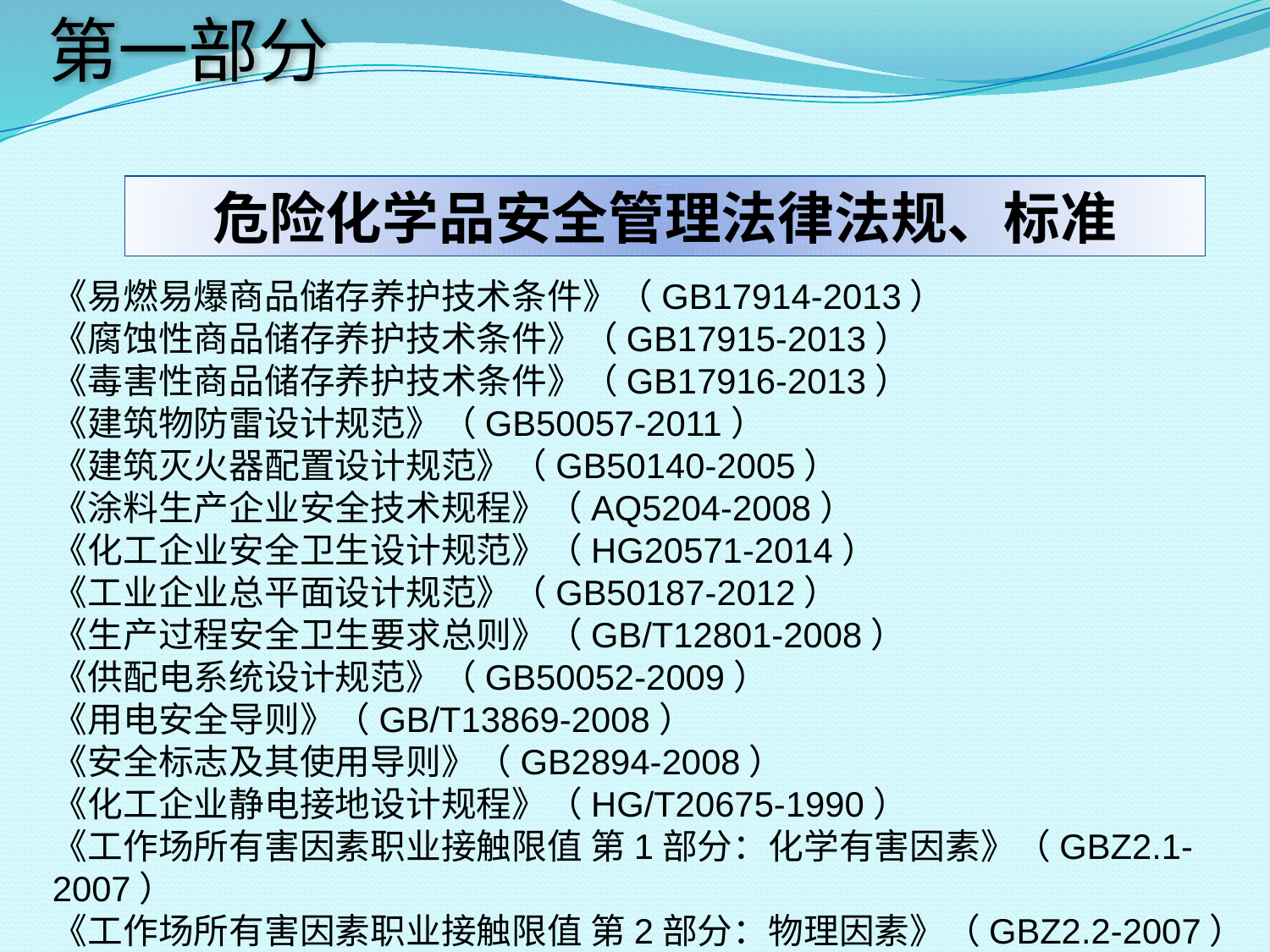

第一部分
危险化学品安全管理法律法规、标准
《易燃易爆商品储存养护技术条件》（GB17914-2013）
《腐蚀性商品储存养护技术条件》（GB17915-2013）
《毒害性商品储存养护技术条件》（GB17916-2013）
《建筑物防雷设计规范》（GB50057-2011）
《建筑灭火器配置设计规范》（GB50140-2005）
《涂料生产企业安全技术规程》（AQ5204-2008）
《化工企业安全卫生设计规范》（HG20571-2014）
《工业企业总平面设计规范》（GB50187-2012）
《生产过程安全卫生要求总则》（GB/T12801-2008）
《供配电系统设计规范》（GB50052-2009）
《用电安全导则》（GB/T13869-2008）
《安全标志及其使用导则》（GB2894-2008）
《化工企业静电接地设计规程》（HG/T20675-1990）
《工作场所有害因素职业接触限值 第1部分：化学有害因素》（GBZ2.1-2007）
《工作场所有害因素职业接触限值 第2部分：物理因素》（GBZ2.2-2007）

9